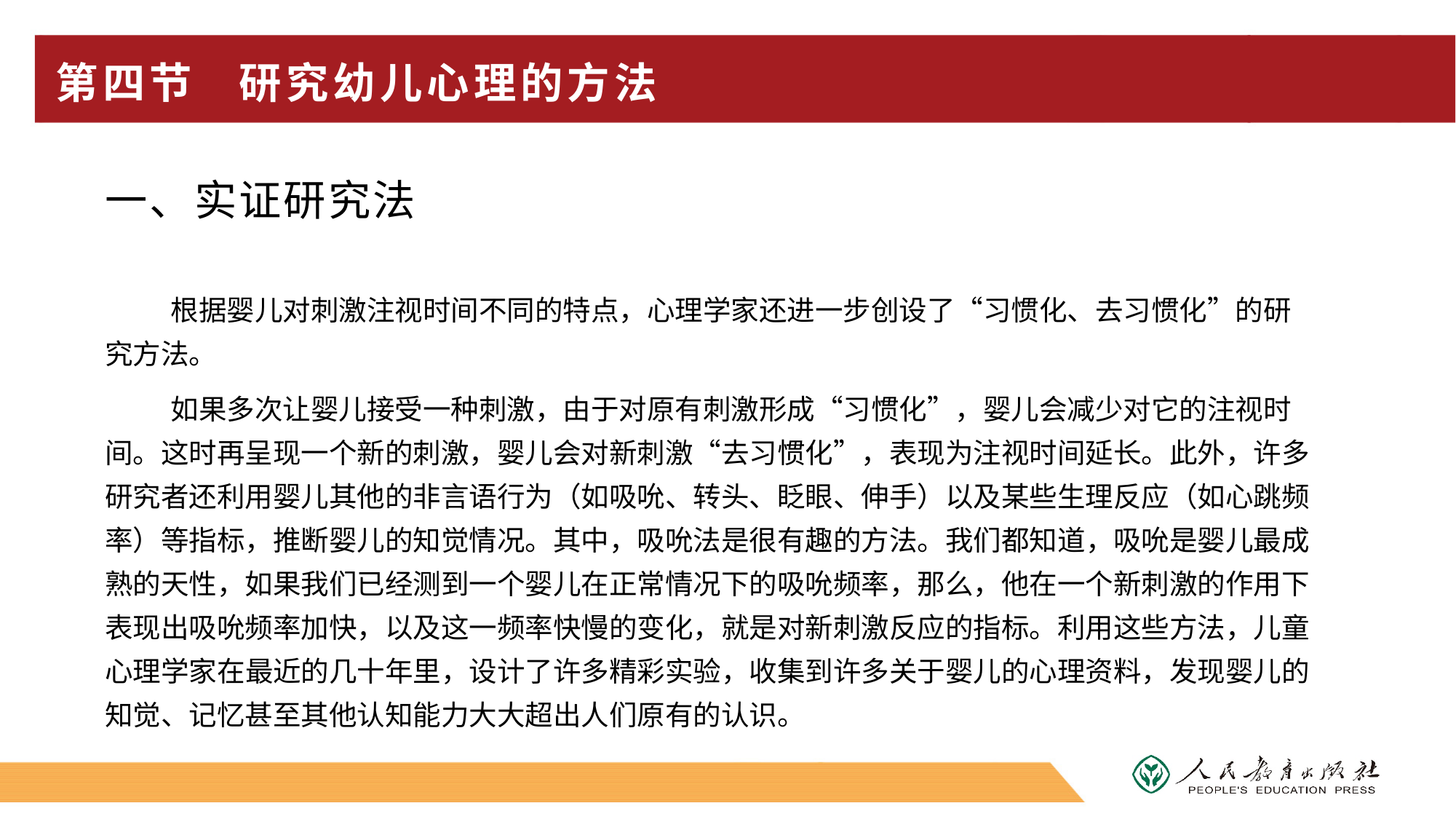

# 第四节   研究幼儿心理的方法
一、实证研究法
根据婴儿对刺激注视时间不同的特点，心理学家还进一步创设了“习惯化、去习惯化”的研究方法。
如果多次让婴儿接受一种刺激，由于对原有刺激形成“习惯化”，婴儿会减少对它的注视时间。这时再呈现一个新的刺激，婴儿会对新刺激“去习惯化”，表现为注视时间延长。此外，许多研究者还利用婴儿其他的非言语行为（如吸吮、转头、眨眼、伸手）以及某些生理反应（如心跳频率）等指标，推断婴儿的知觉情况。其中，吸吮法是很有趣的方法。我们都知道，吸吮是婴儿最成熟的天性，如果我们已经测到一个婴儿在正常情况下的吸吮频率，那么，他在一个新刺激的作用下表现出吸吮频率加快，以及这一频率快慢的变化，就是对新刺激反应的指标。利用这些方法，儿童心理学家在最近的几十年里，设计了许多精彩实验，收集到许多关于婴儿的心理资料，发现婴儿的知觉、记忆甚至其他认知能力大大超出人们原有的认识。